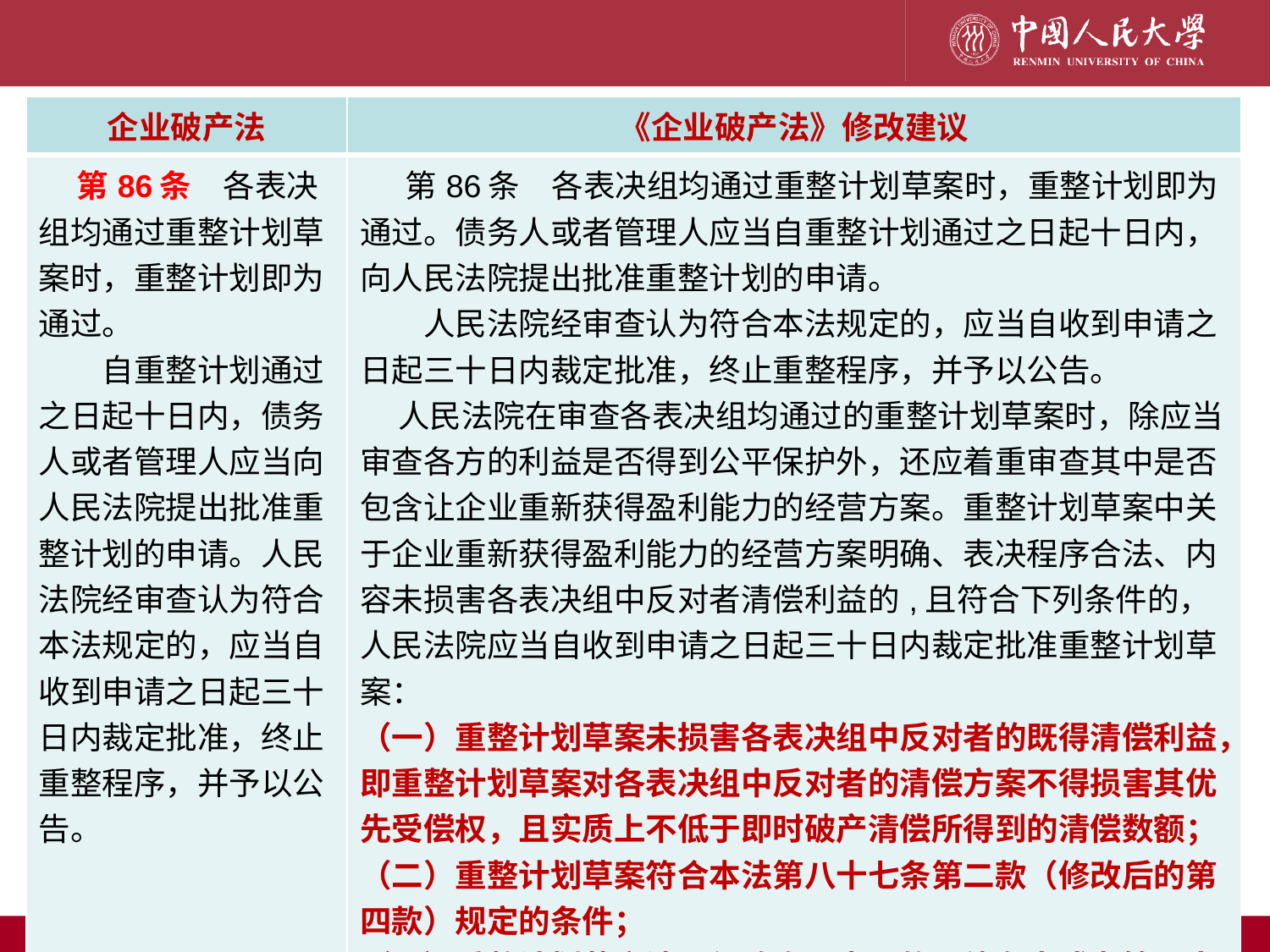

一、重整计划草案的分组表决问题
| 企业破产法 | 《企业破产法》修改建议 |
| --- | --- |
| 第86条　各表决组均通过重整计划草案时，重整计划即为通过。 　　自重整计划通过之日起十日内，债务人或者管理人应当向人民法院提出批准重整计划的申请。人民法院经审查认为符合本法规定的，应当自收到申请之日起三十日内裁定批准，终止重整程序，并予以公告。 | 第86条　各表决组均通过重整计划草案时，重整计划即为通过。债务人或者管理人应当自重整计划通过之日起十日内，向人民法院提出批准重整计划的申请。 　　人民法院经审查认为符合本法规定的，应当自收到申请之日起三十日内裁定批准，终止重整程序，并予以公告。 人民法院在审查各表决组均通过的重整计划草案时，除应当审查各方的利益是否得到公平保护外，还应着重审查其中是否包含让企业重新获得盈利能力的经营方案。重整计划草案中关于企业重新获得盈利能力的经营方案明确、表决程序合法、内容未损害各表决组中反对者清偿利益的,且符合下列条件的，人民法院应当自收到申请之日起三十日内裁定批准重整计划草案： （一）重整计划草案未损害各表决组中反对者的既得清偿利益，即重整计划草案对各表决组中反对者的清偿方案不得损害其优先受偿权，且实质上不低于即时破产清偿所得到的清偿数额； （二）重整计划草案符合本法第八十七条第二款（修改后的第四款）规定的条件； （三）重整计划草案涉及行政许可事项的，债务人或者管理人自向人民法院提出批准重整计划申请之日起十五日内取得相关行政机关许可该事项的书面意见。 |